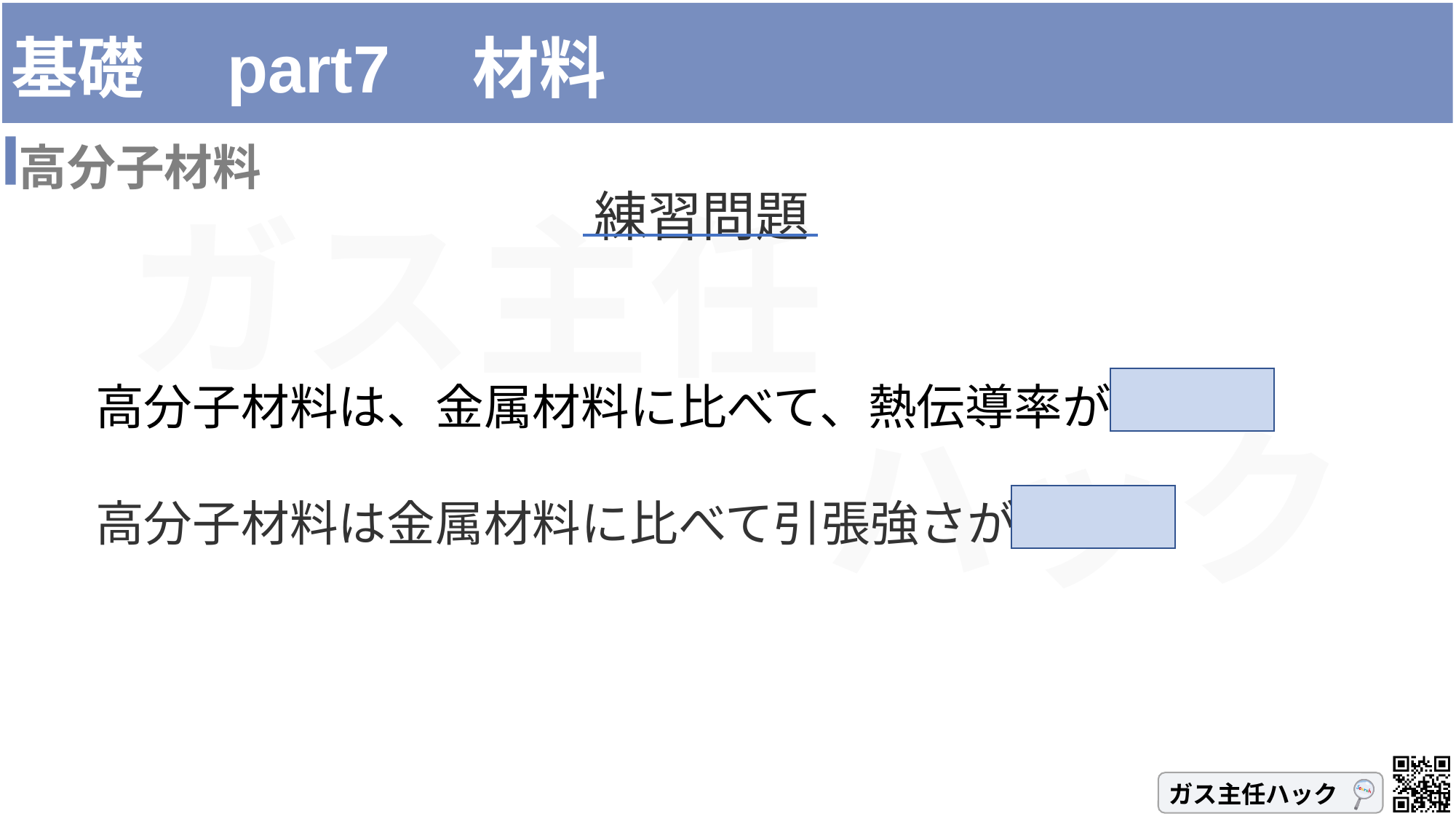

# 基礎　part7　材料
高分子材料

練習問題

高分子材料は、金属材料に比べて、熱伝導率が小さい

高分子材料は金属材料に比べて引張強さが小さい